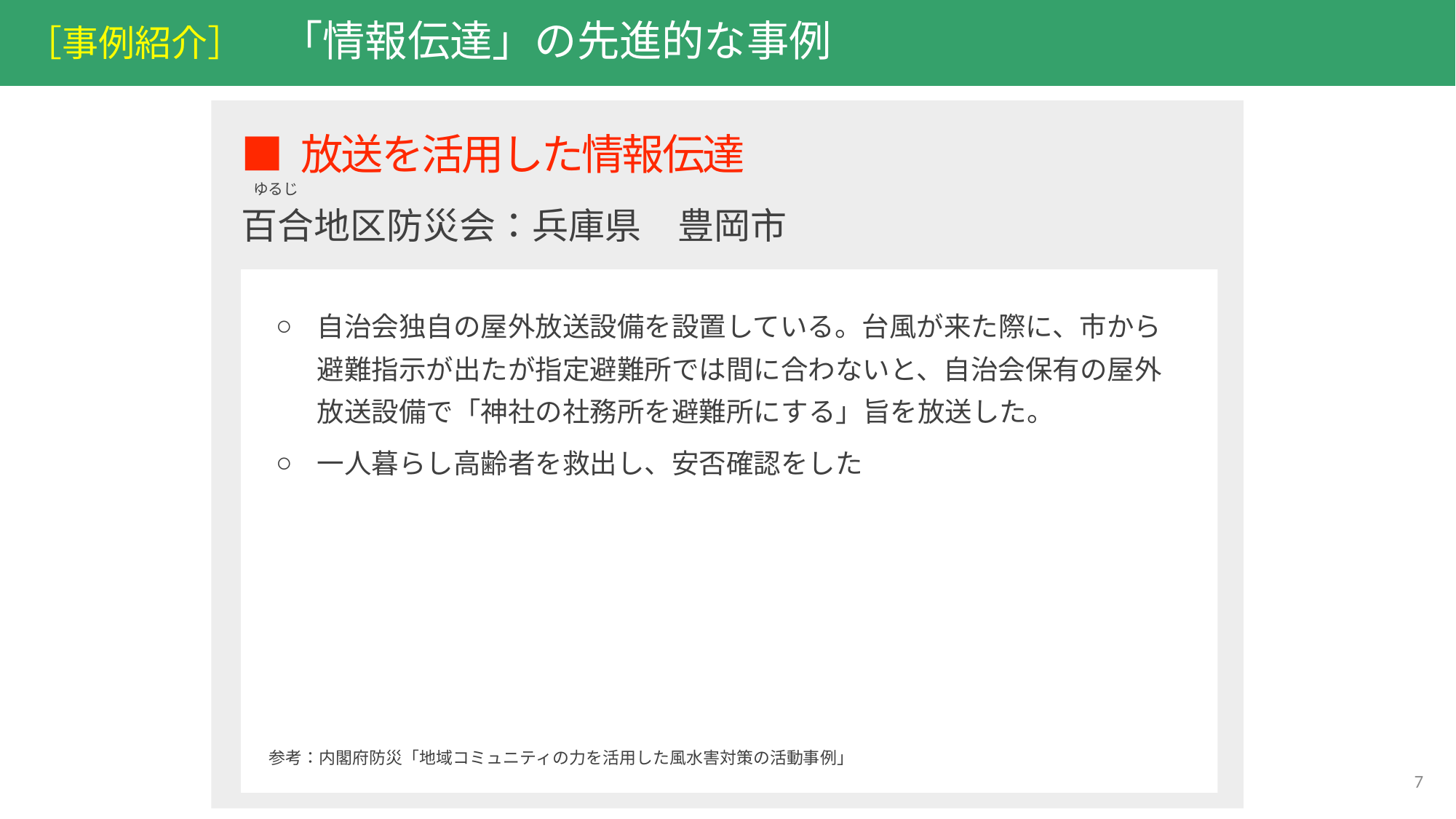

［事例紹介］　「情報伝達」の先進的な事例
■ 放送を活用した情報伝達
百合地区防災会：兵庫県　豊岡市
ゆるじ

自治会独自の屋外放送設備を設置している。台風が来た際に、市から避難指示が出たが指定避難所では間に合わないと、自治会保有の屋外放送設備で「神社の社務所を避難所にする」旨を放送した。
一人暮らし高齢者を救出し、安否確認をした
参考：内閣府防災「地域コミュニティの力を活用した風水害対策の活動事例」
7